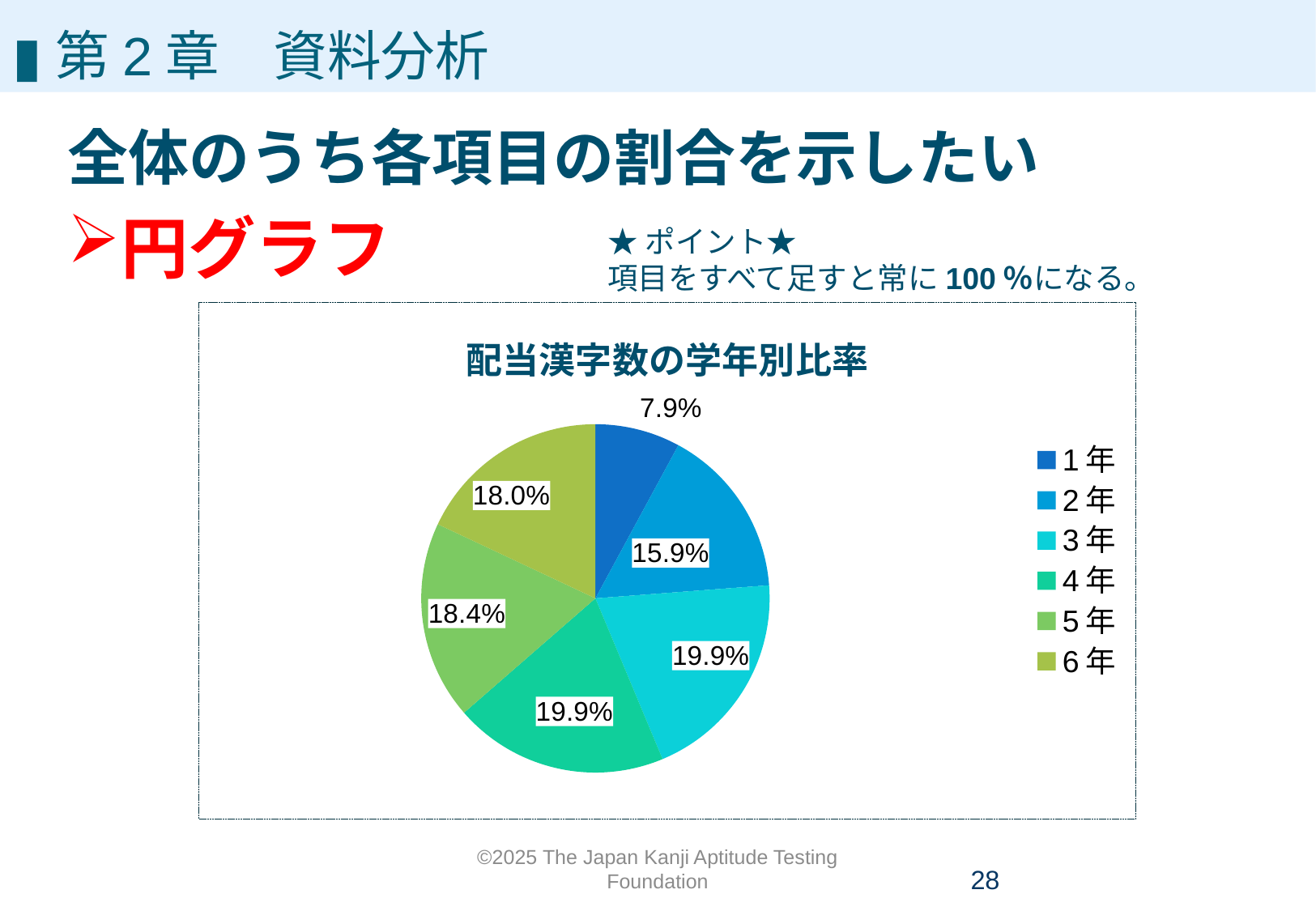

▮第2章　資料分析
全体のうち各項目の割合を示したい
円グラフ
★ポイント★
項目をすべて足すと常に100％になる。

### Chart: 配当漢字数の学年別比率

| Category | 配当漢字数の学年別比率 |
|---|---|
| 1年 | 0.079 |
| 2年 | 0.159 |
| 3年 | 0.199 |
| 4年 | 0.199 |
| 5年 | 0.184 |
| 6年 | 0.18 |
©2025 The Japan Kanji Aptitude Testing Foundation
28